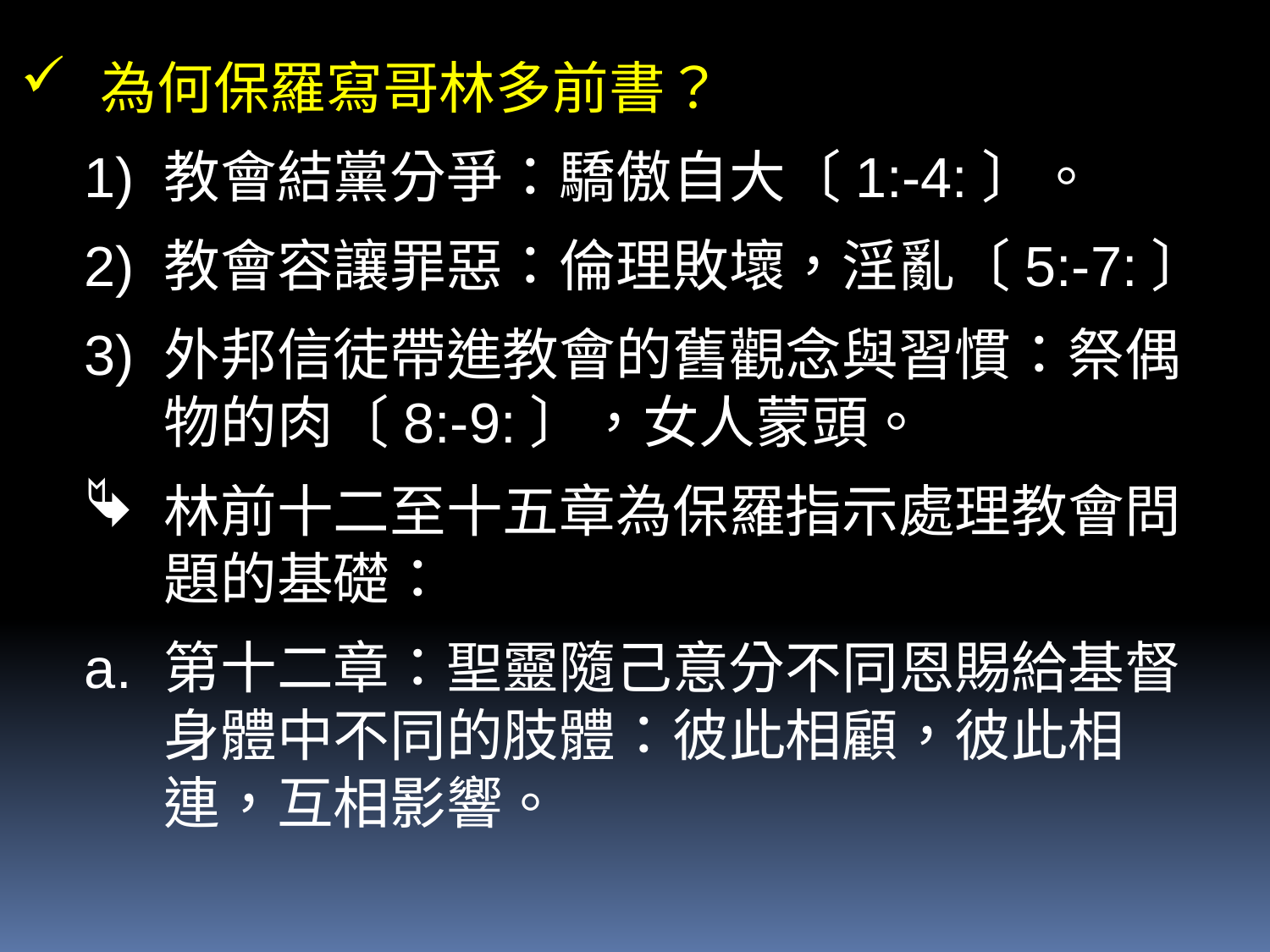

為何保羅寫哥林多前書？
教會結黨分爭：驕傲自大〔1:-4:〕。
教會容讓罪惡：倫理敗壞，淫亂〔5:-7:〕
外邦信徒帶進教會的舊觀念與習慣：祭偶物的肉〔8:-9:〕，女人蒙頭。
林前十二至十五章為保羅指示處理教會問題的基礎：
第十二章：聖靈隨己意分不同恩賜給基督身體中不同的肢體：彼此相顧，彼此相連，互相影響。